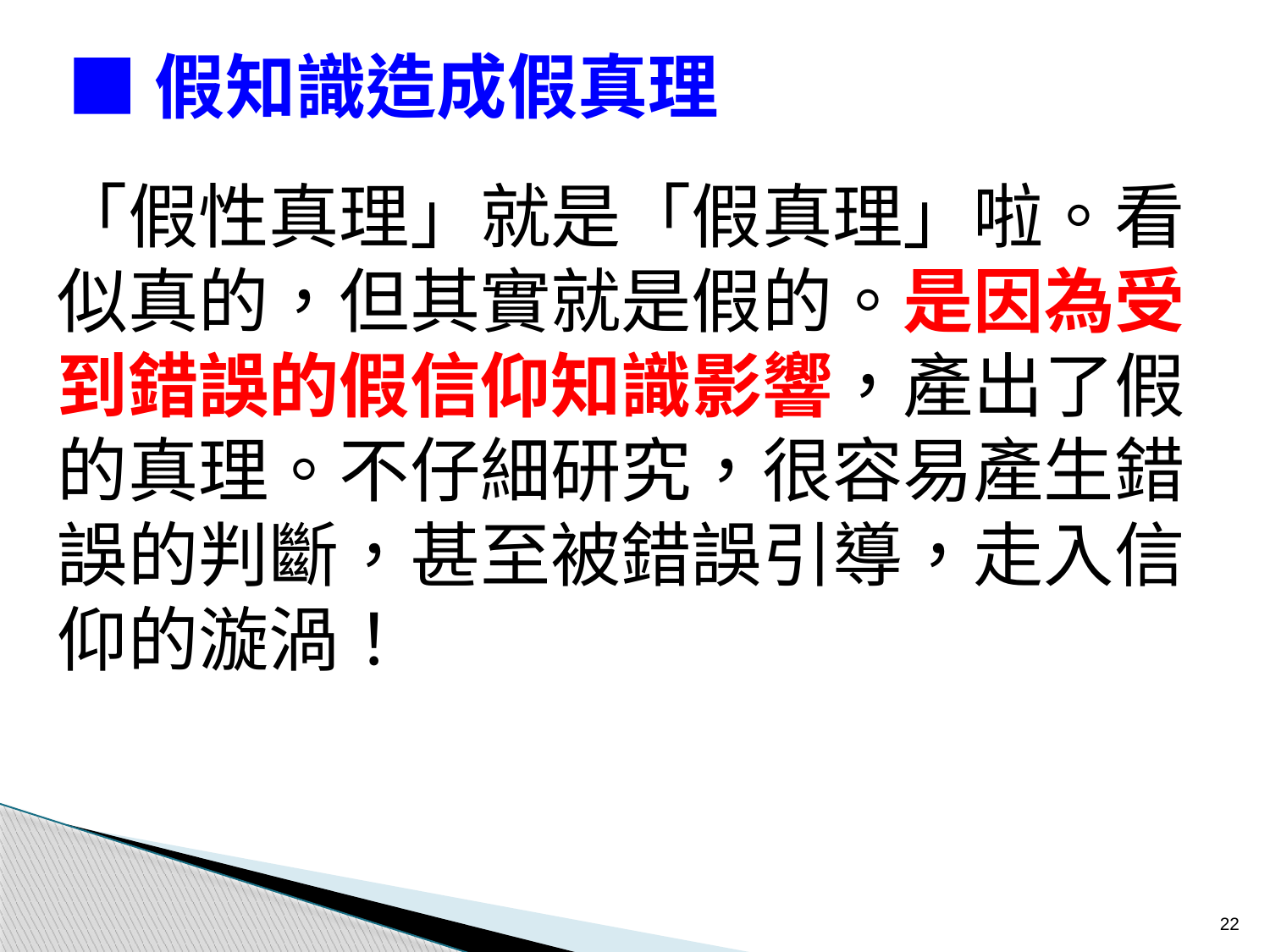

■假知識造成假真理
「假性真理」就是「假真理」啦。看似真的，但其實就是假的。是因為受到錯誤的假信仰知識影響，產出了假的真理。不仔細研究，很容易產生錯誤的判斷，甚至被錯誤引導，走入信仰的漩渦！
22